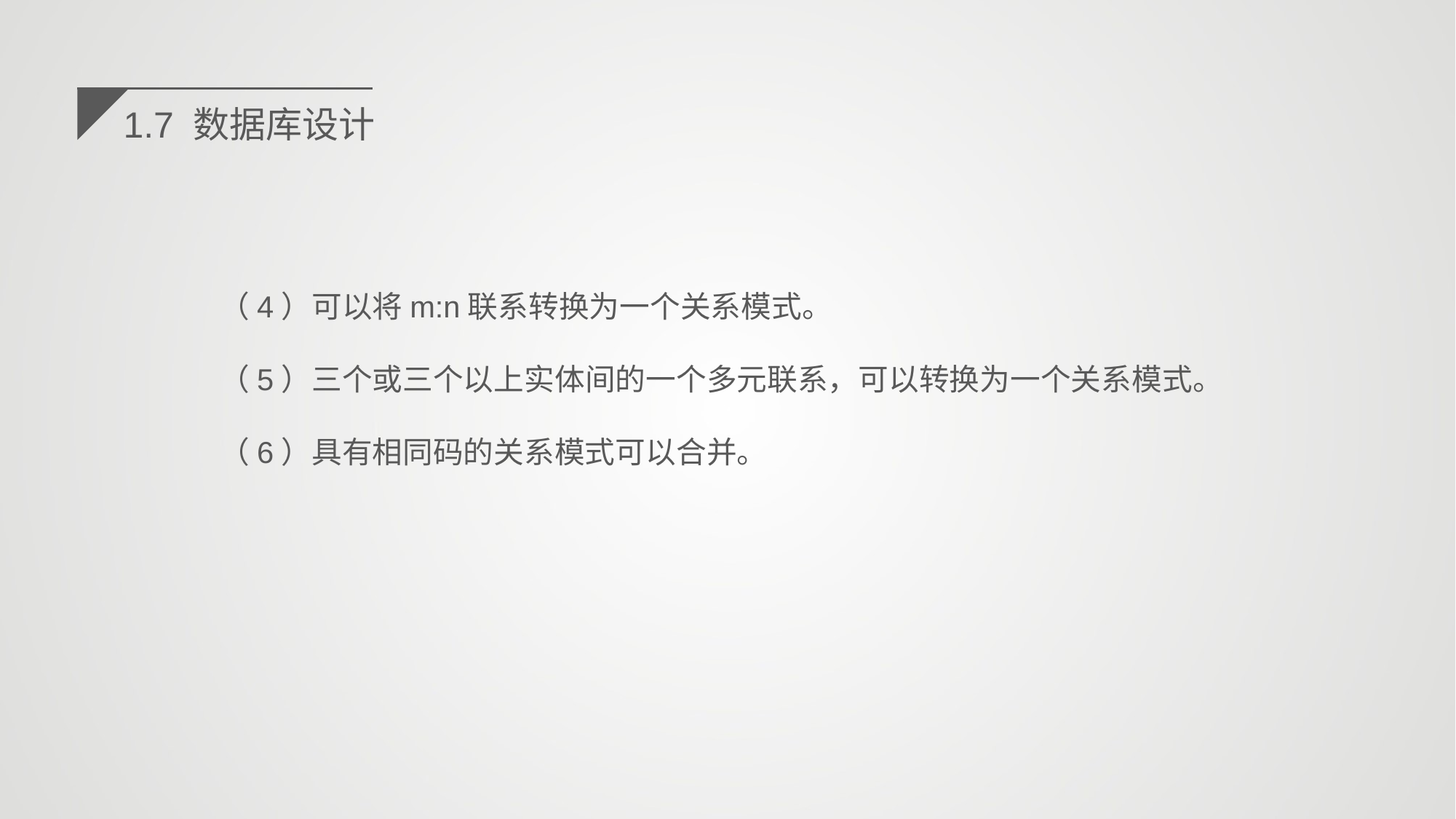

1.7 数据库设计
（4）可以将m:n联系转换为一个关系模式。

（5）三个或三个以上实体间的一个多元联系，可以转换为一个关系模式。

（6）具有相同码的关系模式可以合并。